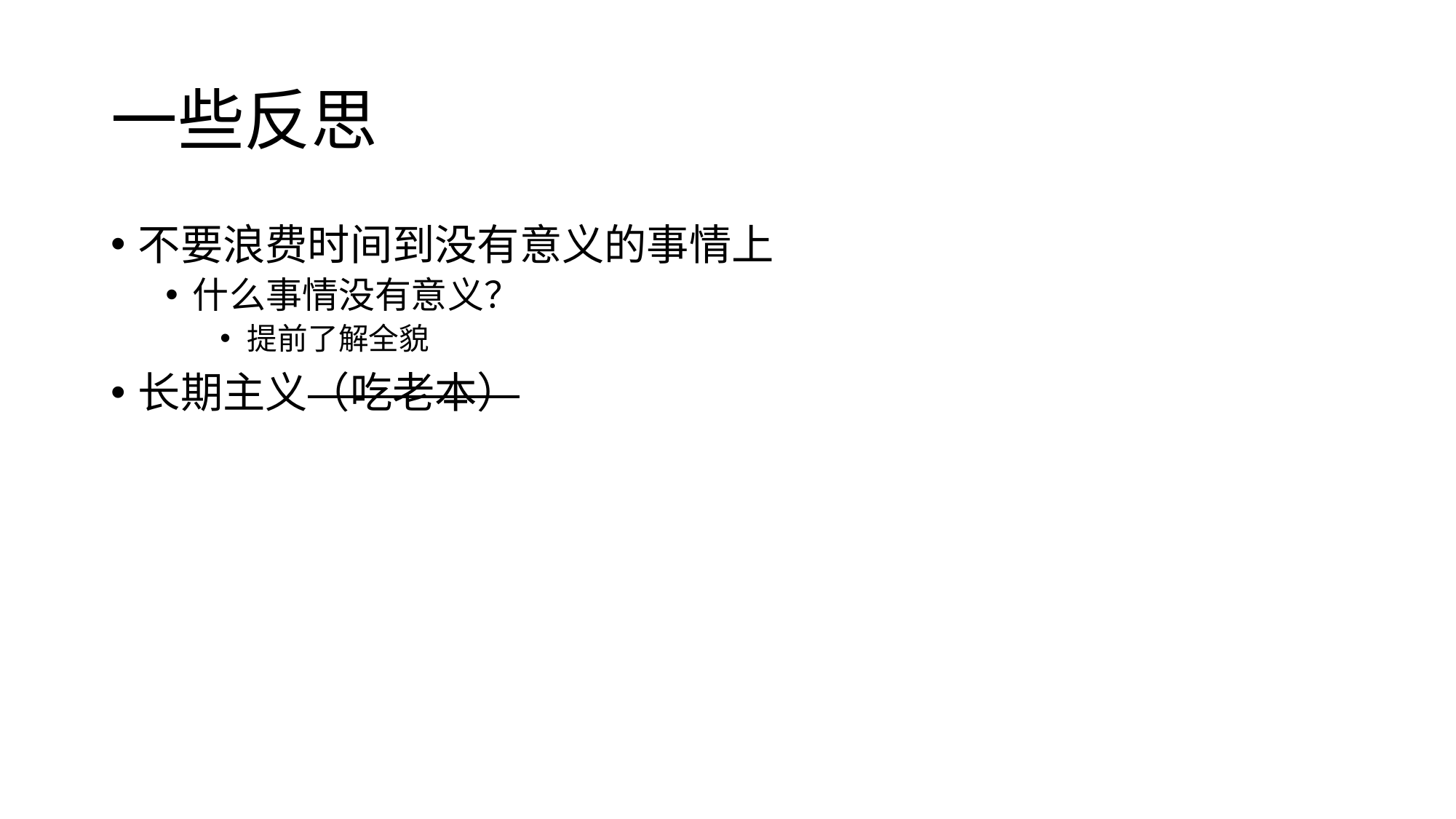

# 一些反思
不要浪费时间到没有意义的事情上
什么事情没有意义？
提前了解全貌
长期主义（吃老本）